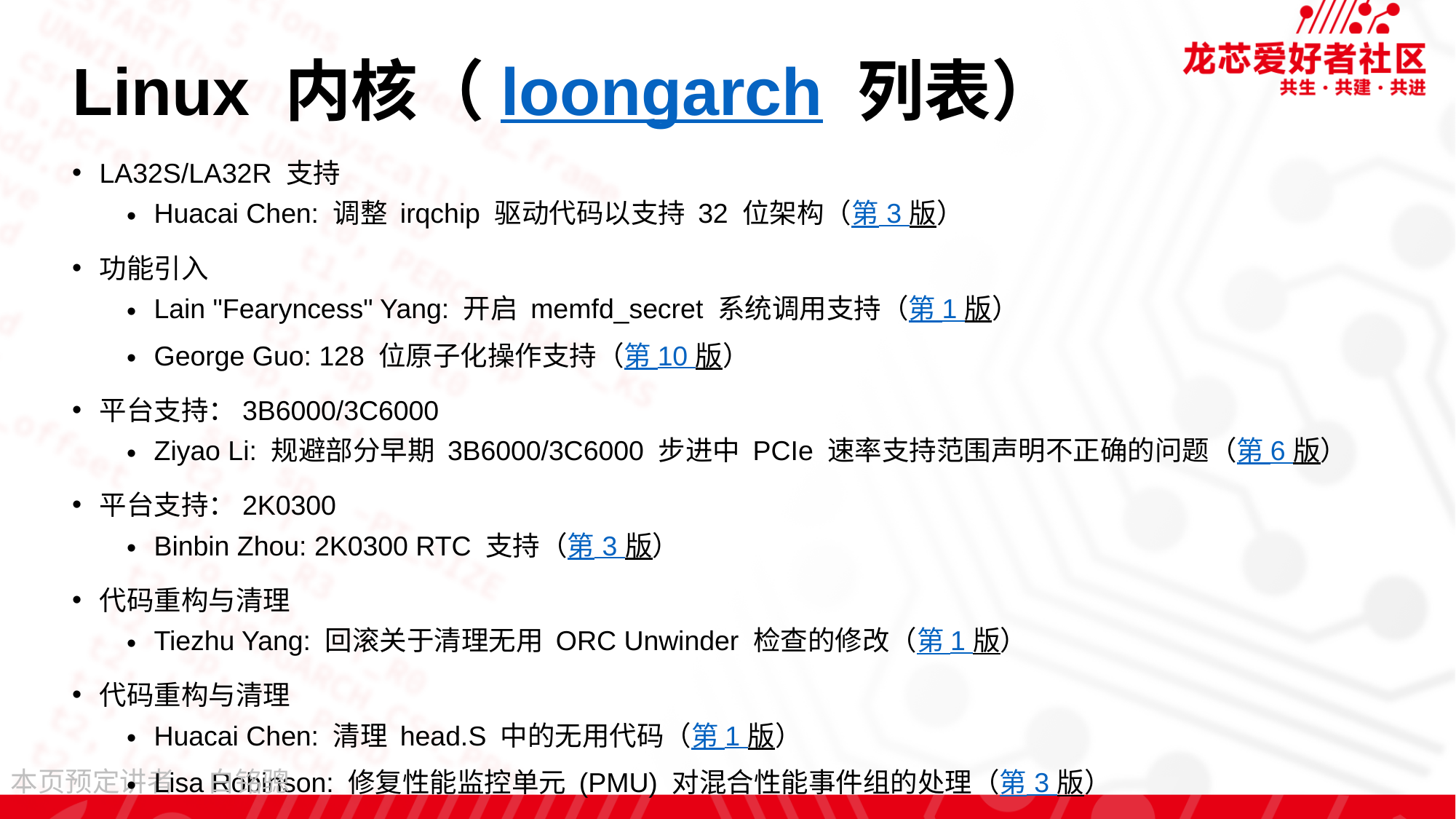

# Linux 内核（loongarch 列表）
LA32S/LA32R 支持
Huacai Chen: 调整 irqchip 驱动代码以支持 32 位架构（第 3 版）
功能引入
Lain "Fearyncess" Yang: 开启 memfd_secret 系统调用支持（第 1 版）
George Guo: 128 位原子化操作支持（第 10 版）
平台支持：3B6000/3C6000
Ziyao Li: 规避部分早期 3B6000/3C6000 步进中 PCIe 速率支持范围声明不正确的问题（第 6 版）
平台支持：2K0300
Binbin Zhou: 2K0300 RTC 支持（第 3 版）
代码重构与清理
Tiezhu Yang: 回滚关于清理无用 ORC Unwinder 检查的修改（第 1 版）
代码重构与清理
Huacai Chen: 清理 head.S 中的无用代码（第 1 版）
Lisa Robinson: 修复性能监控单元 (PMU) 对混合性能事件组的处理（第 3 版）
白铭骢